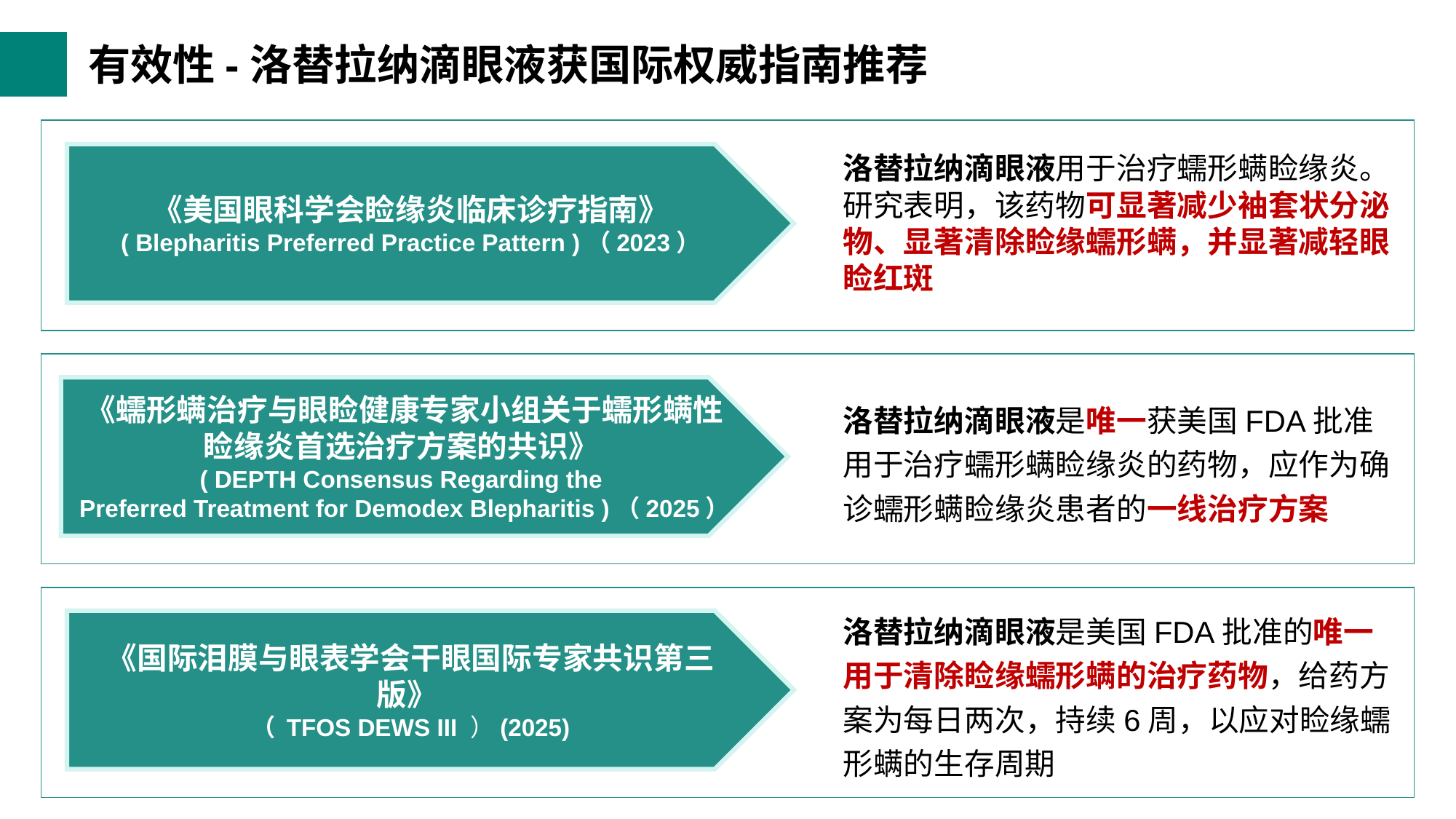

有效性-洛替拉纳滴眼液获国际权威指南推荐

洛替拉纳滴眼液用于治疗蠕形螨睑缘炎。研究表明，该药物可显著减少袖套状分泌物、显著清除睑缘蠕形螨，并显著减轻眼睑红斑
《美国眼科学会睑缘炎临床诊疗指南》
( Blepharitis Preferred Practice Pattern )（2023）

《蠕形螨治疗与眼睑健康专家小组关于蠕形螨性睑缘炎首选治疗方案的共识》
( DEPTH Consensus Regarding the
Preferred Treatment for Demodex Blepharitis )（2025）
洛替拉纳滴眼液是唯一获美国FDA批准用于治疗蠕形螨睑缘炎的药物，应作为确诊蠕形螨睑缘炎患者的一线治疗方案

洛替拉纳滴眼液是美国FDA批准的唯一用于清除睑缘蠕形螨的治疗药物，给药方案为每日两次，持续6周，以应对睑缘蠕形螨的生存周期
《国际泪膜与眼表学会干眼国际专家共识第三版》
（ TFOS DEWS III ）(2025)